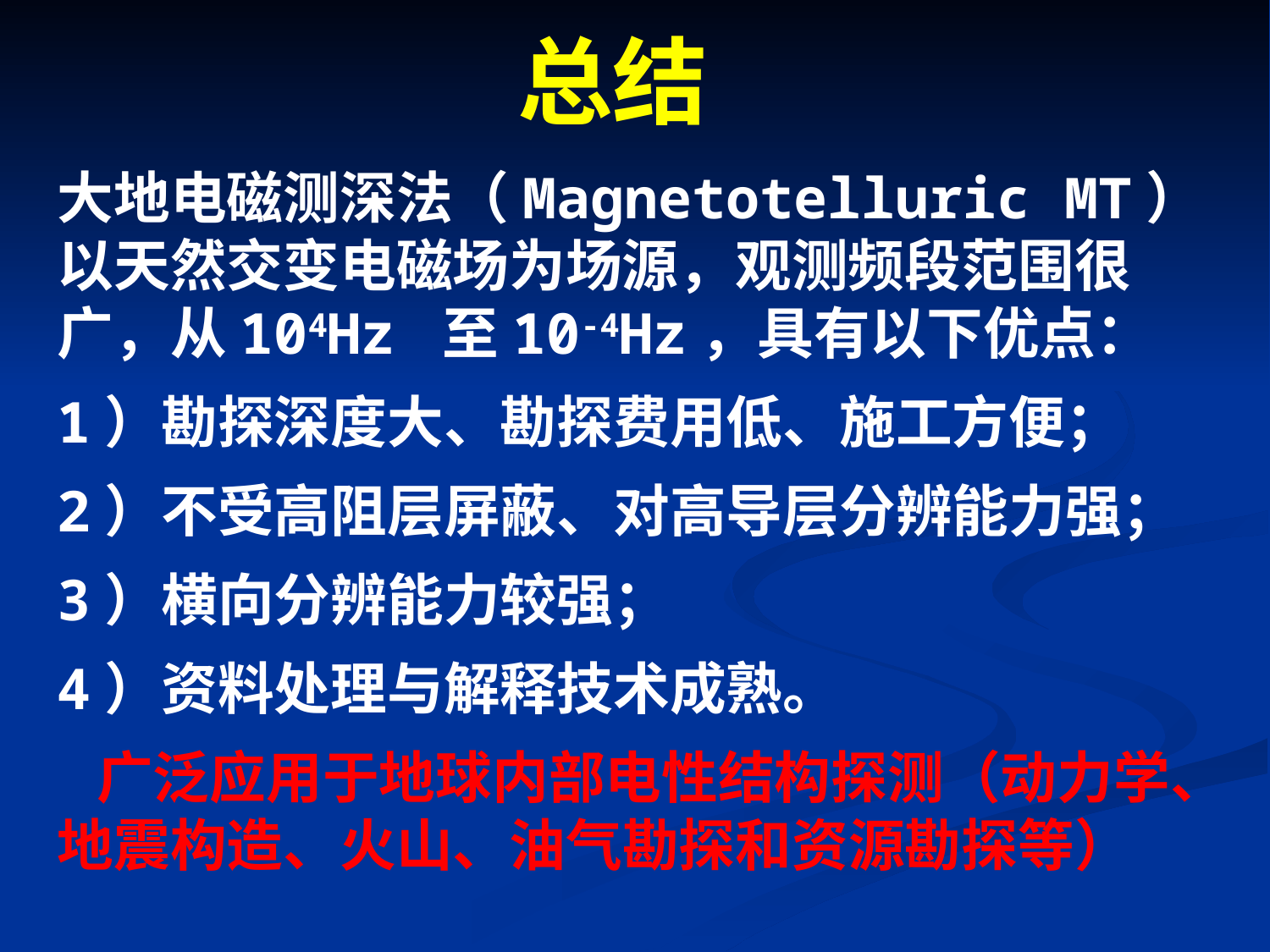

总结
大地电磁测深法（Magnetotelluric MT）以天然交变电磁场为场源，观测频段范围很广，从104Hz 至10-4Hz，具有以下优点：
1）勘探深度大、勘探费用低、施工方便；
2）不受高阻层屏蔽、对高导层分辨能力强；
3）横向分辨能力较强；
4）资料处理与解释技术成熟。
  广泛应用于地球内部电性结构探测（动力学、地震构造、火山、油气勘探和资源勘探等）